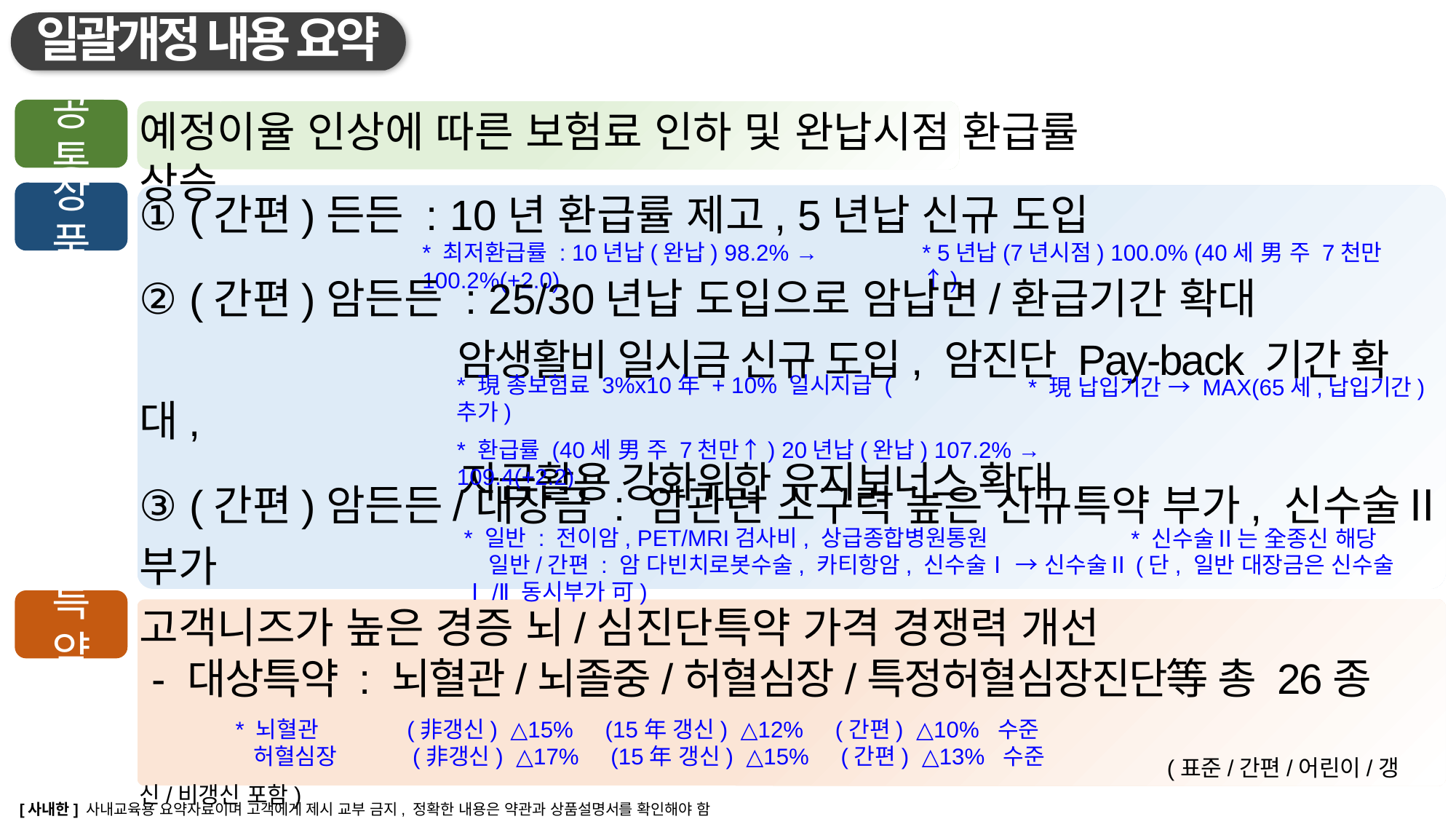

일괄개정 내용 요약

공 통
예정이율 인상에 따른 보험료 인하 및 완납시점 환급률 상승

상 품
① (간편)든든 : 10년 환급률 제고, 5년납 신규 도입

* 5년납(7년시점) 100.0% (40세 男 주 7천만 ↑)
* 최저환급률 : 10년납(완납) 98.2% → 100.2%(+2.0)
② (간편)암든든 : 25/30년납 도입으로 암납면/환급기간 확대
                          암생활비 일시금 신규 도입, 암진단 Pay-back 기간 확대,
                              자금활용 강화위한 유지보너스 확대
* 現 총보험료 3%x10年 + 10% 일시지급 (추가)
* 現 납입기간 → MAX(65세,납입기간)
* 환급률 (40세 男 주 7천만↑) 20년납(완납) 107.2% → 109.4(+2.2)
③ (간편)암든든/대장금 : 암관련 소구력 높은 신규특약 부가, 신수술Ⅱ 부가
* 일반 : 전이암, PET/MRI검사비, 상급종합병원통원
   일반/간편 : 암 다빈치로봇수술, 카티항암, 신수술Ⅰ → 신수술Ⅱ(단, 일반 대장금은 신수술Ⅰ/Ⅱ 동시부가 可)
* 신수술Ⅱ는 全종신 해당
고객니즈가 높은 경증 뇌/심진단특약 가격 경쟁력 개선
 - 대상특약 : 뇌혈관/뇌졸중/허혈심장/특정허혈심장진단等 총 26종
                                                                                                                                                                                                                   (표준/간편/어린이/갱신/비갱신 포함)
특 약

* 뇌혈관             (非갱신)  △15%     (15年 갱신)  △12%     (간편)  △10%  수준
  허혈심장           (非갱신)  △17%     (15年 갱신)  △15%     (간편)  △13%  수준